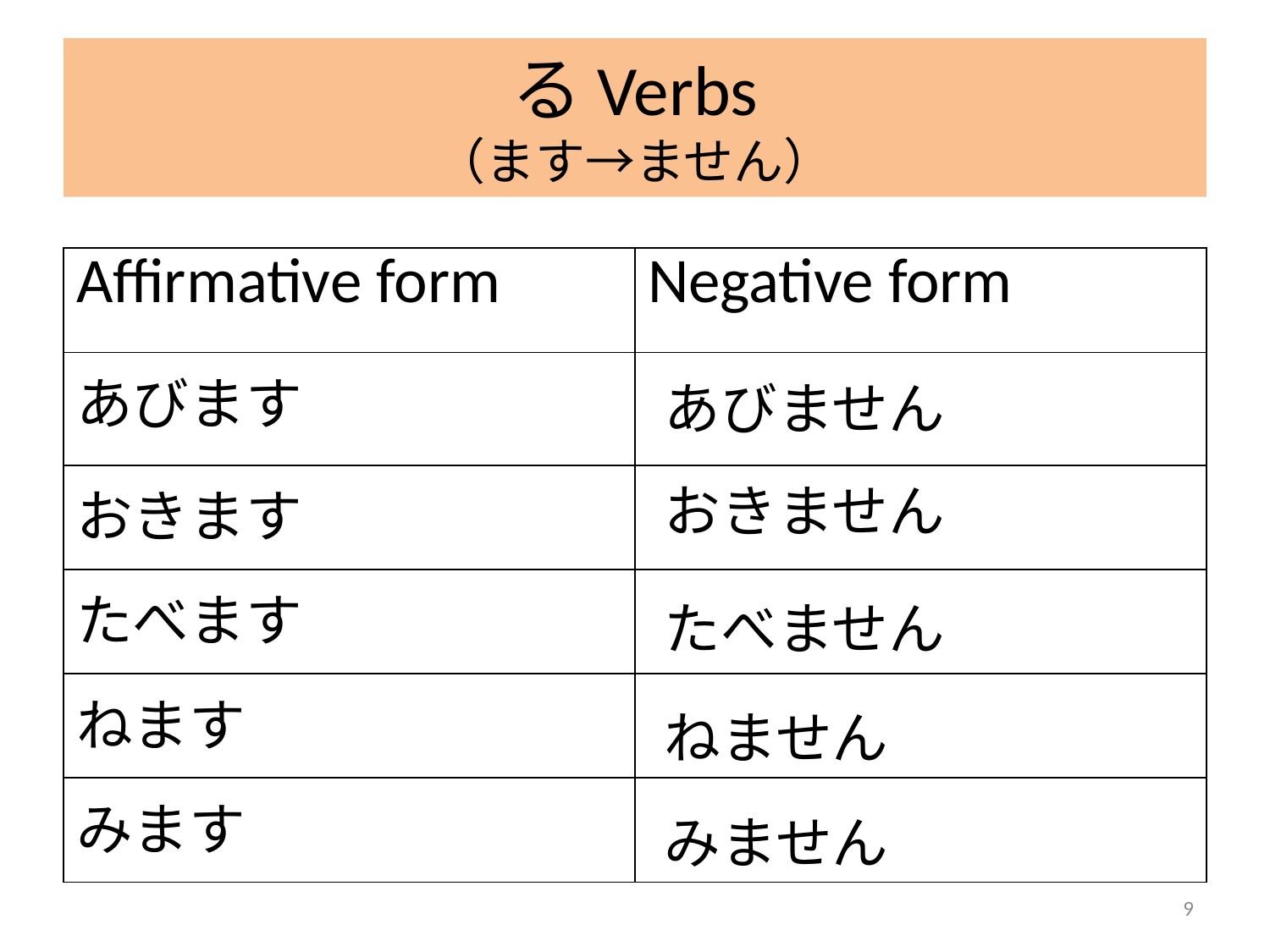

# るVerbs （ます→ません）
| Affirmative form | Negative form |
| --- | --- |
| あびます |  |
| おきます |  |
| たべます |  |
| ねます |  |
| みます |  |
あびません
おきません
たべません
ねません
みません
9